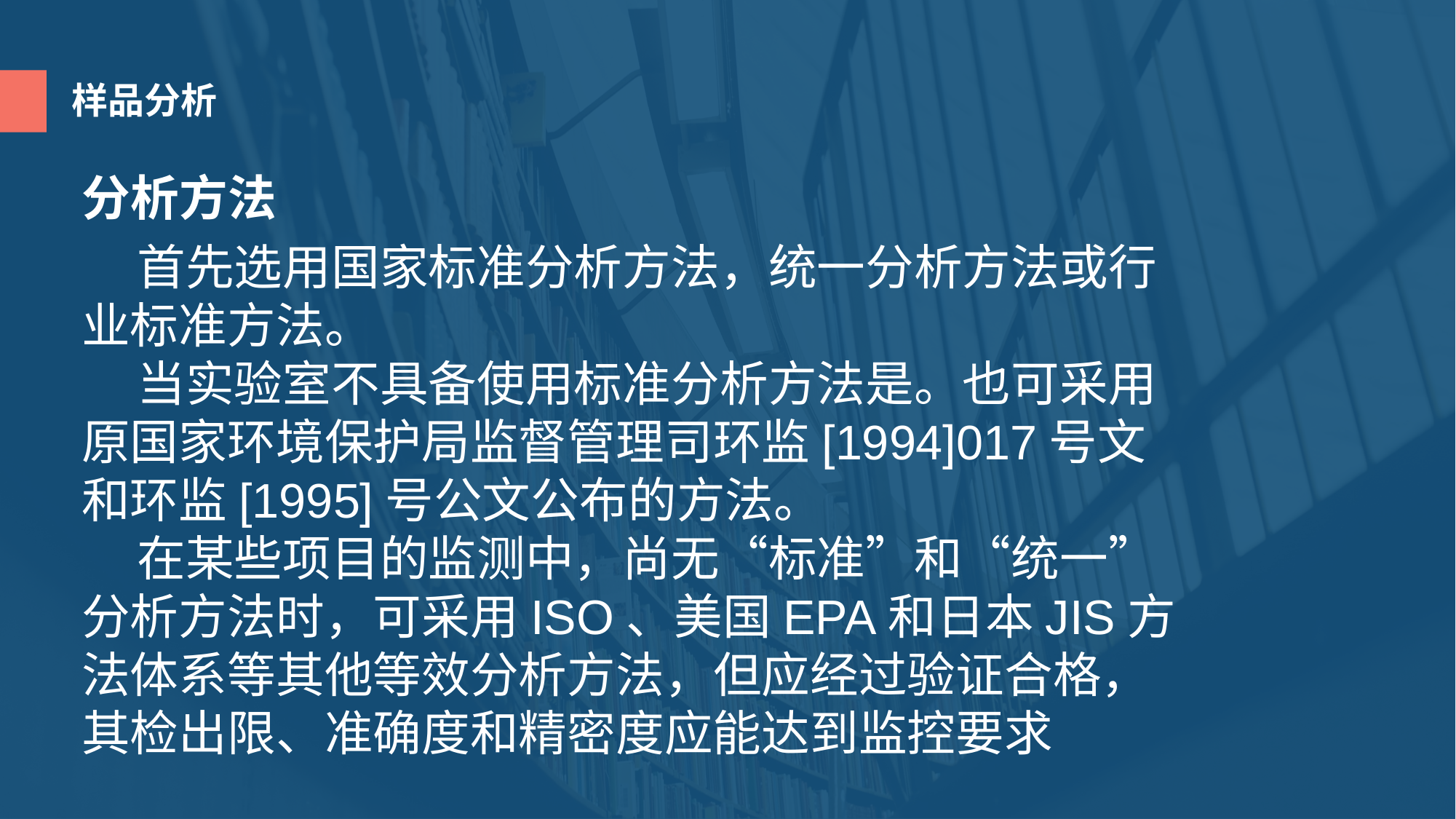

样品分析
分析方法
    首先选用国家标准分析方法，统一分析方法或行业标准方法。
    当实验室不具备使用标准分析方法是。也可采用原国家环境保护局监督管理司环监[1994]017号文和环监[1995]号公文公布的方法。
    在某些项目的监测中，尚无“标准”和“统一”分析方法时，可采用ISO、美国EPA和日本JIS方法体系等其他等效分析方法，但应经过验证合格，其检出限、准确度和精密度应能达到监控要求